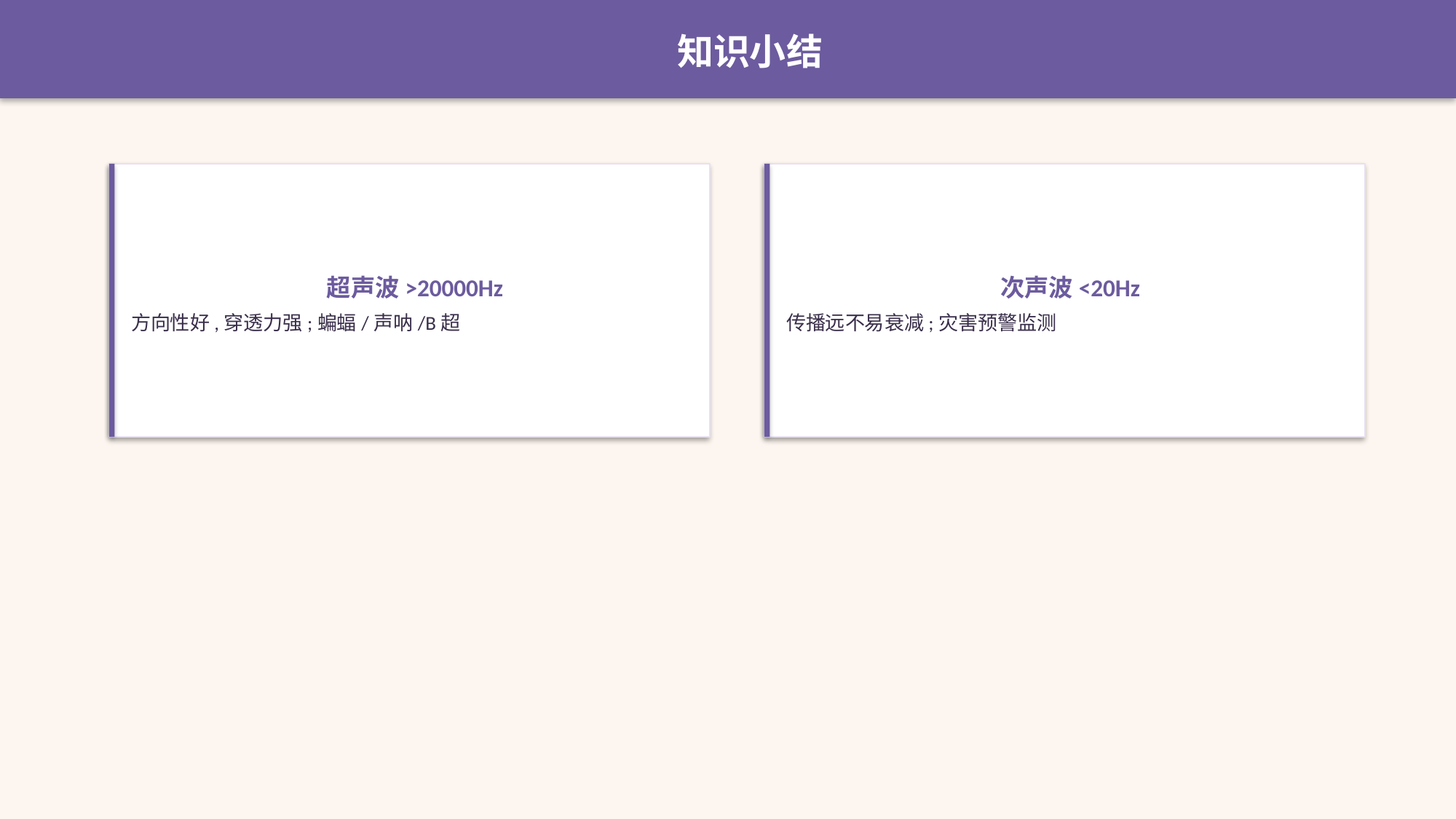

知识小结
超声波>20000Hz
方向性好,穿透力强;蝙蝠/声呐/B超

次声波<20Hz
传播远不易衰减;灾害预警监测